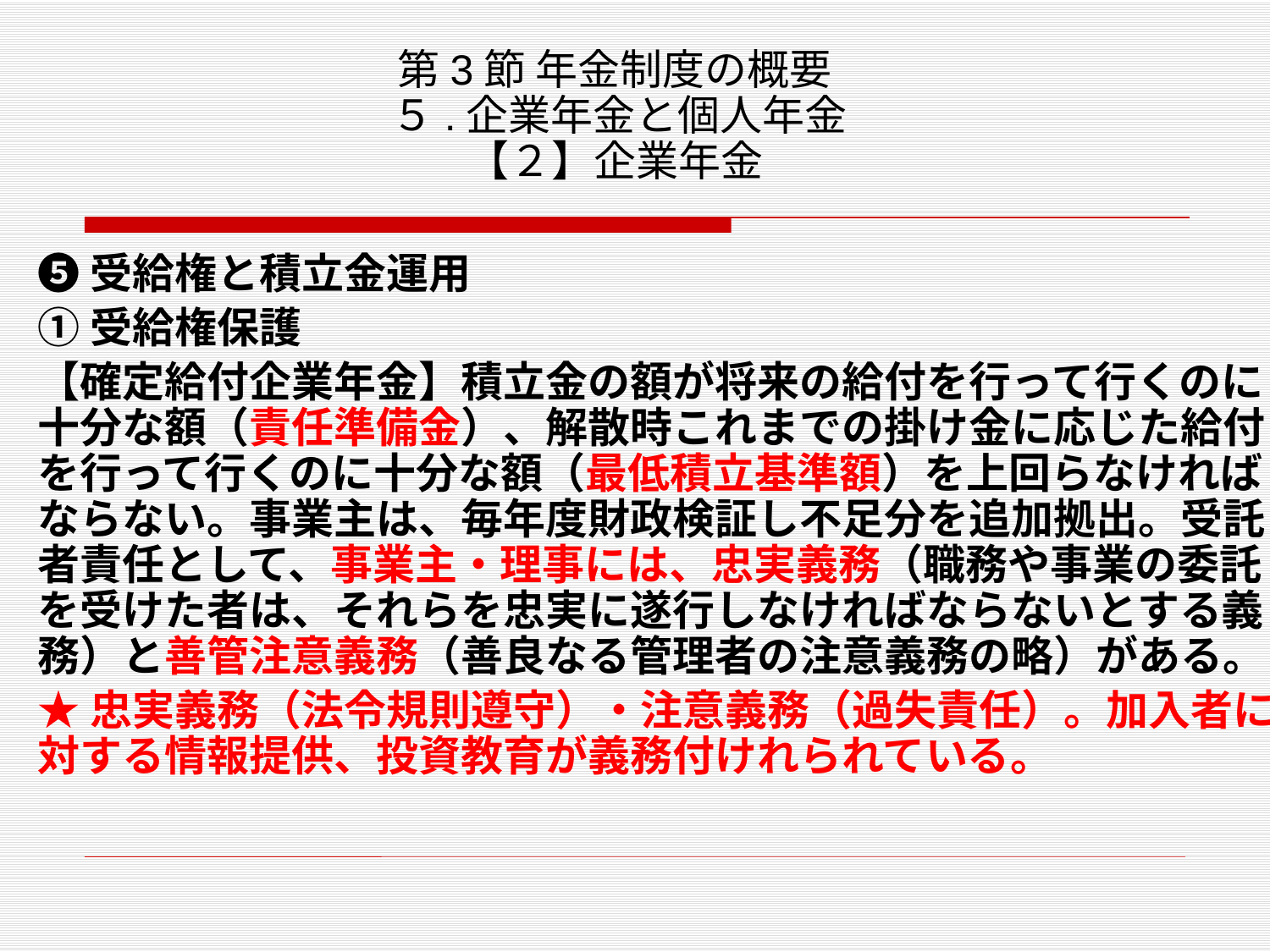

# 第3節 年金制度の概要 ５.企業年金と個人年金 【２】企業年金
❺受給権と積立金運用
①受給権保護
【確定給付企業年金】積立金の額が将来の給付を行って行くのに十分な額（責任準備金）、解散時これまでの掛け金に応じた給付を行って行くのに十分な額（最低積立基準額）を上回らなければならない。事業主は、毎年度財政検証し不足分を追加拠出。受託者責任として、事業主・理事には、忠実義務（職務や事業の委託を受けた者は、それらを忠実に遂行しなければならないとする義務）と善管注意義務（善良なる管理者の注意義務の略）がある。
★忠実義務（法令規則遵守）・注意義務（過失責任）。加入者に対する情報提供、投資教育が義務付けれられている。